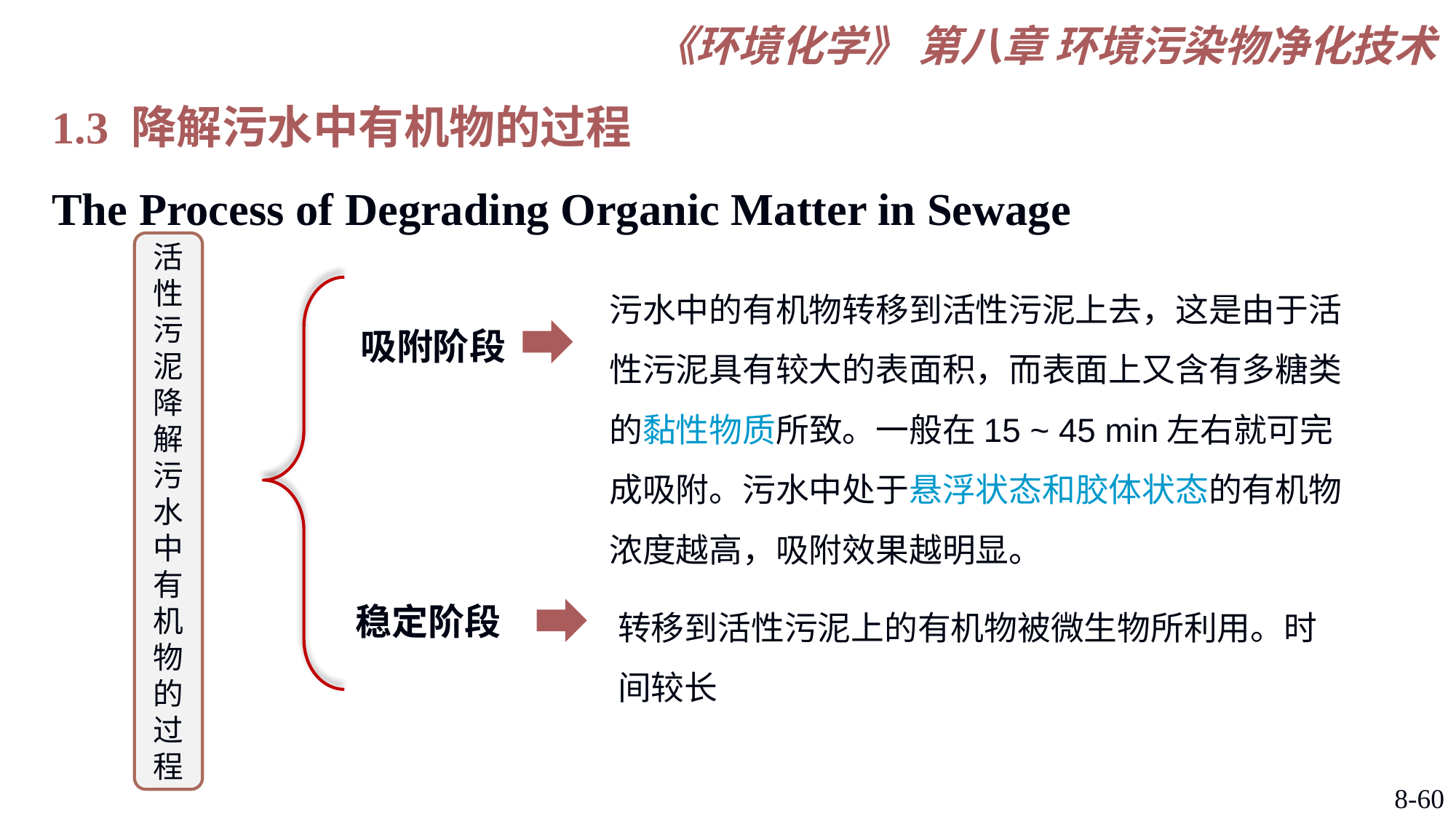

1.3 降解污水中有机物的过程
The Process of Degrading Organic Matter in Sewage

活性污泥降解污水中有机物的过程
污水中的有机物转移到活性污泥上去，这是由于活性污泥具有较大的表面积，而表面上又含有多糖类的黏性物质所致。一般在15 ~ 45 min左右就可完成吸附。污水中处于悬浮状态和胶体状态的有机物浓度越高，吸附效果越明显。

吸附阶段

转移到活性污泥上的有机物被微生物所利用。时间较长
稳定阶段

8-60